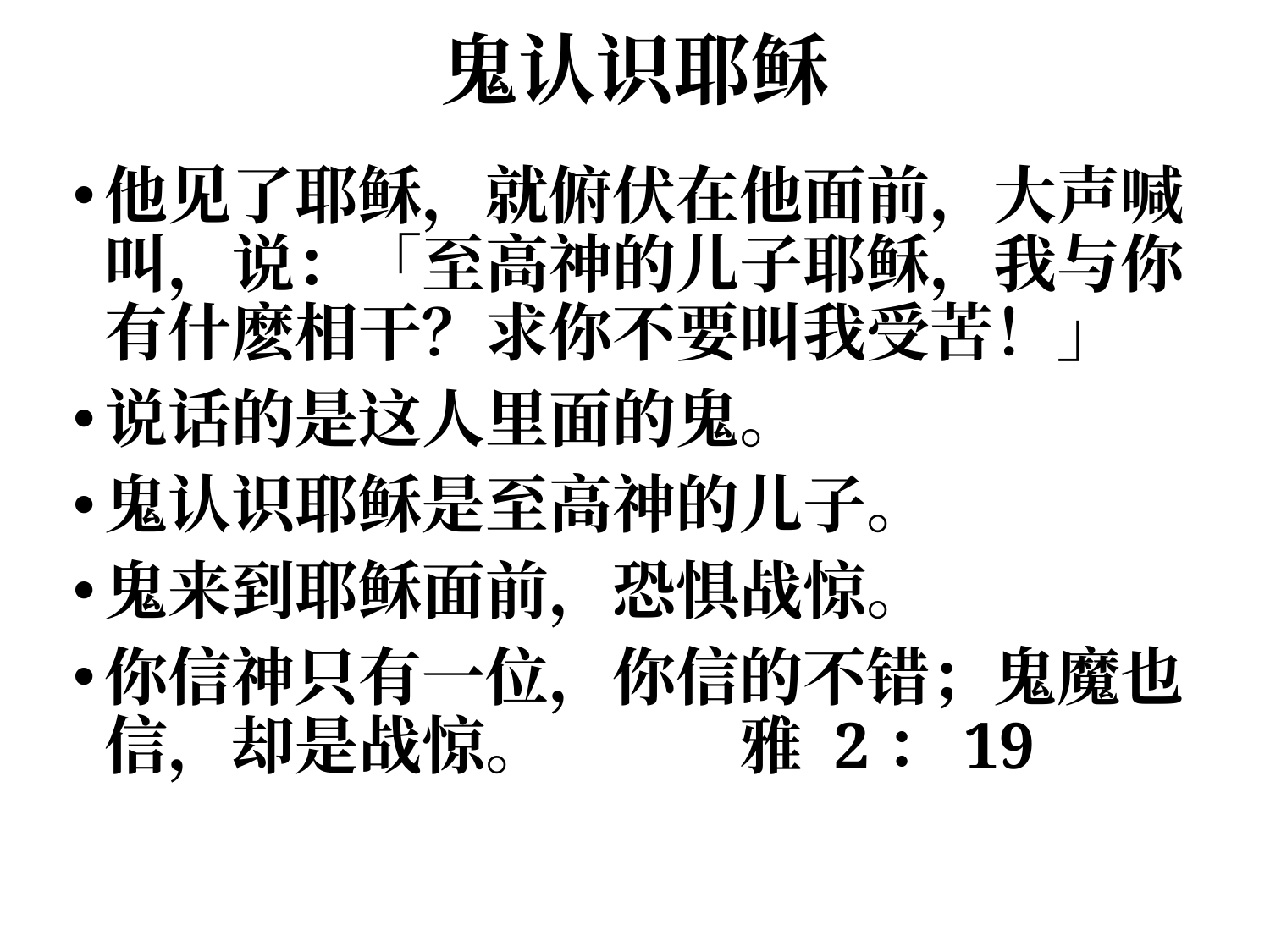

# 鬼认识耶稣
他见了耶稣，就俯伏在他面前，大声喊叫，说：「至高神的儿子耶稣，我与你有什麽相干？求你不要叫我受苦！」
说话的是这人里面的鬼。
鬼认识耶稣是至高神的儿子。
鬼来到耶稣面前，恐惧战惊。
你信神只有一位，你信的不错；鬼魔也信，却是战惊。		雅 2：19